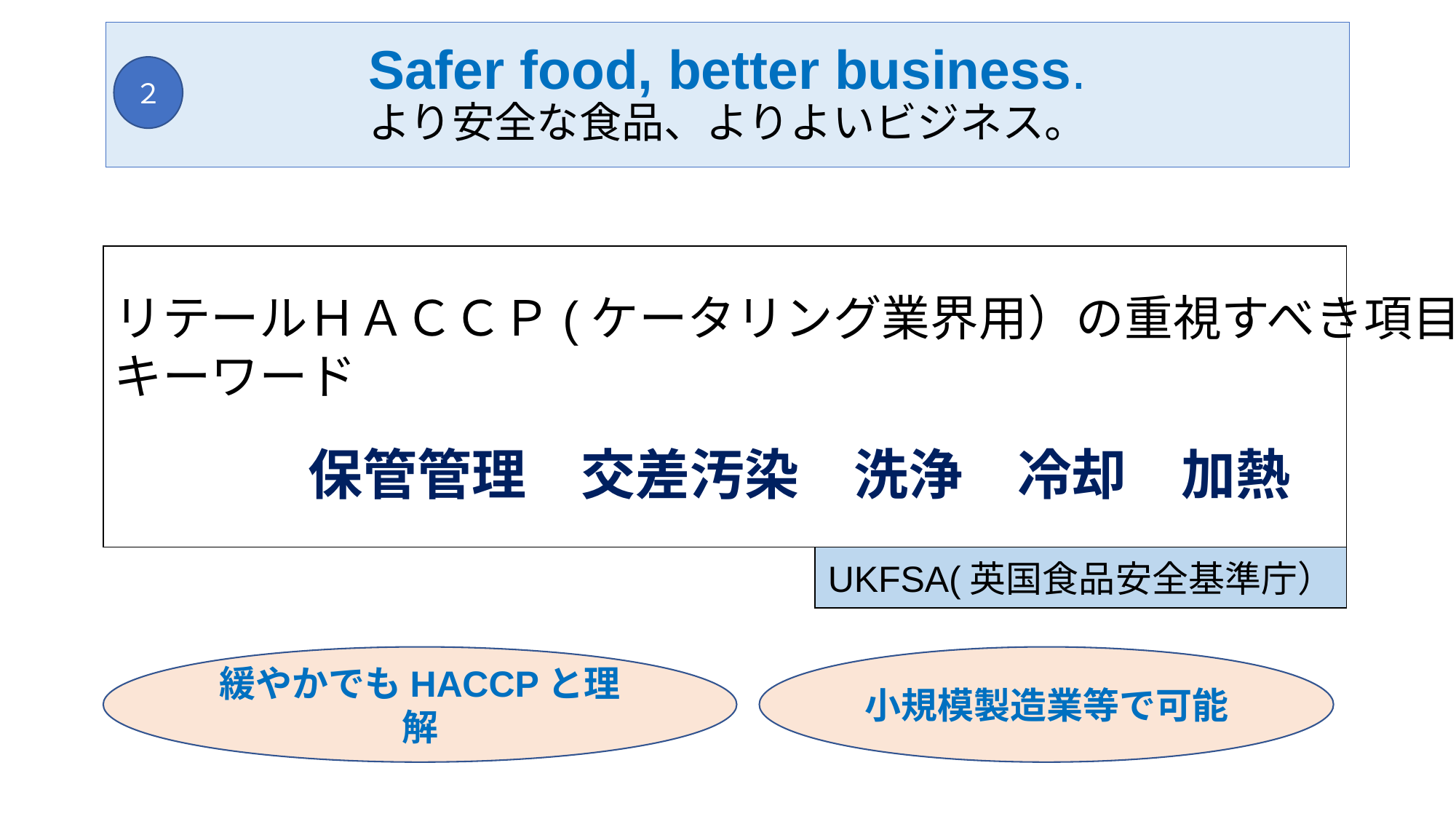

# Safer food, better business. より安全な食品、よりよいビジネス。
２

リテールＨＡＣＣＰ(ケータリング業界用）の重視すべき項目の
キーワード

　　　　保管管理　交差汚染　洗浄　冷却　加熱
UKFSA(英国食品安全基準庁）
緩やかでもHACCPと理解
小規模製造業等で可能